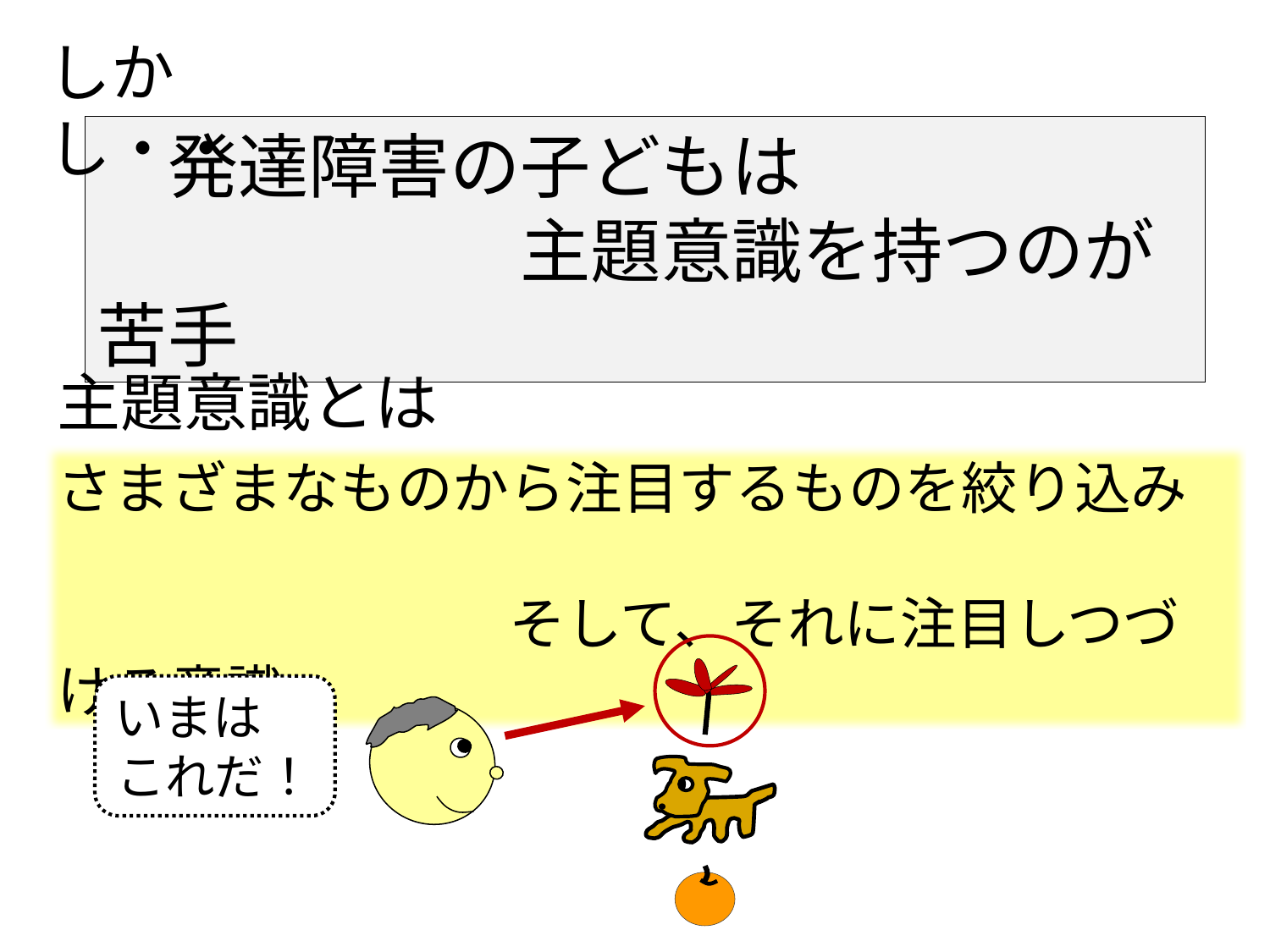

しかし・・
　発達障害の子どもは
　　　　　　主題意識を持つのが苦手
主題意識とは
さまざまなものから注目するものを絞り込み
　　　　　　　　そして、それに注目しつづける意識

いまは
これだ！